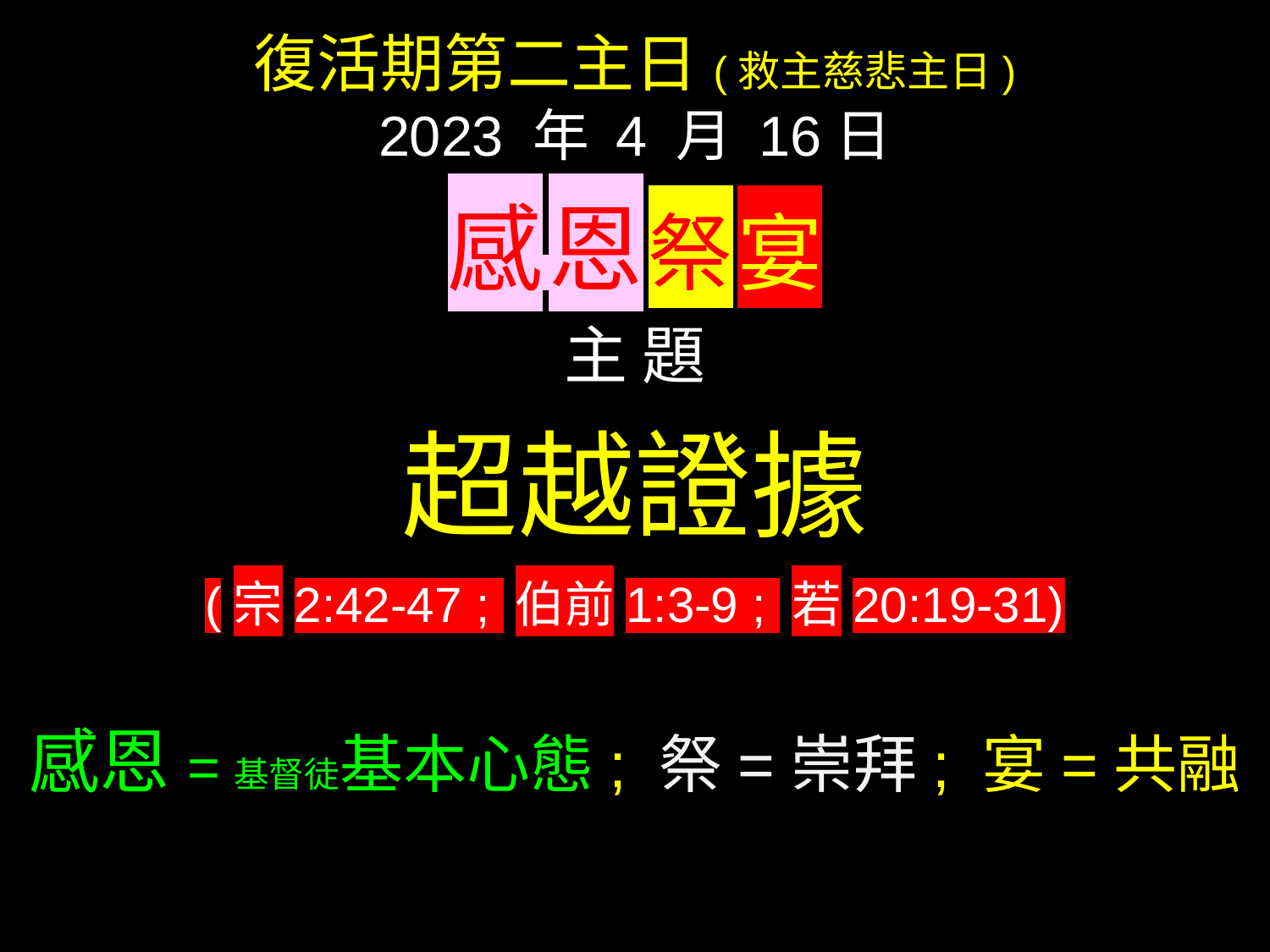

復活期第二主日(救主慈悲主日)
2023 年 4 月 16日
感 恩 祭 宴

主 題
超越證據
(宗2:42-47 ; 伯前1:3-9 ; 若20:19-31)

感恩=基督徒基本心態; 祭=崇拜; 宴=共融